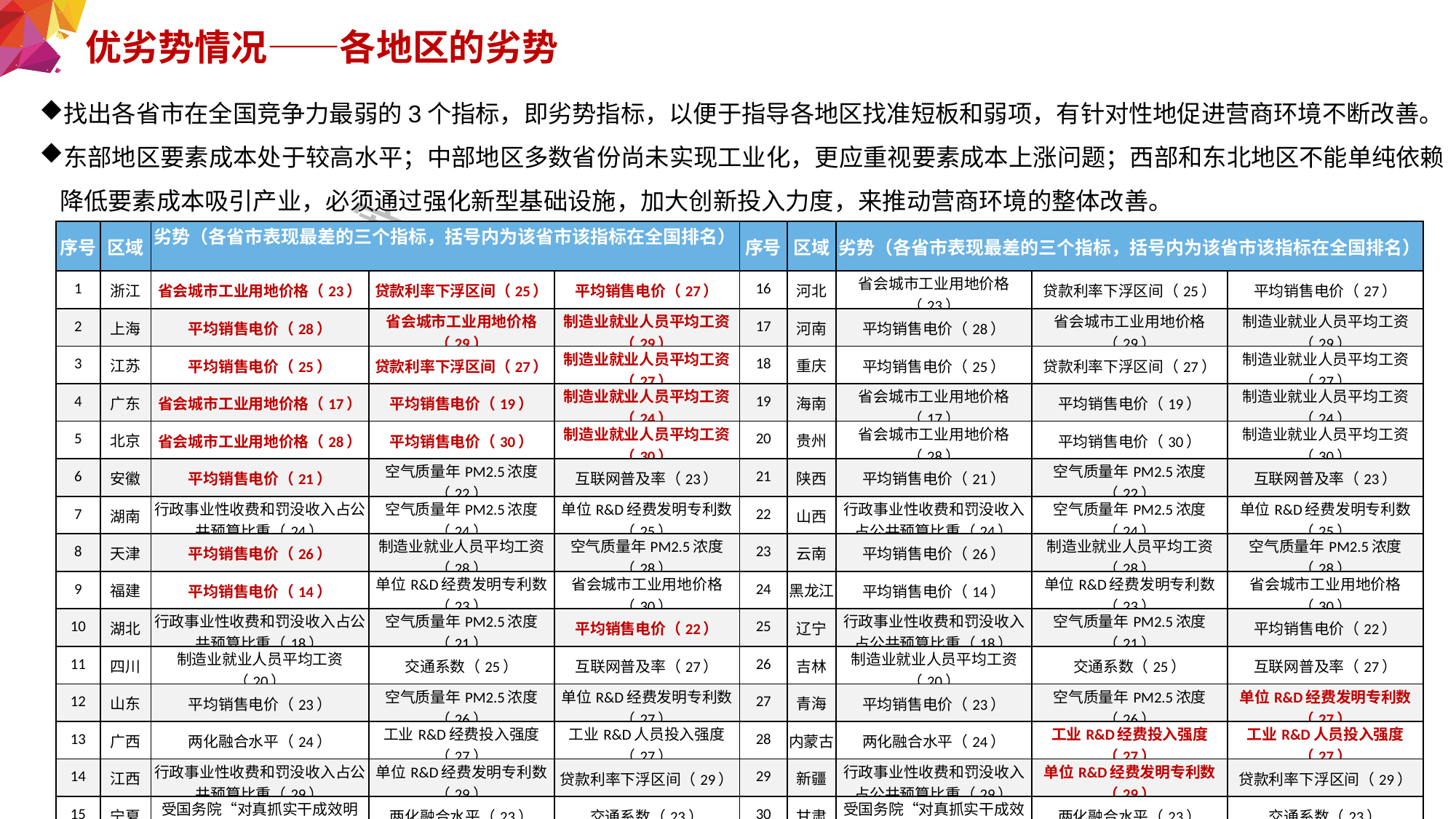

优劣势情况——各地区的劣势
找出各省市在全国竞争力最弱的3个指标，即劣势指标，以便于指导各地区找准短板和弱项，有针对性地促进营商环境不断改善。
东部地区要素成本处于较高水平；中部地区多数省份尚未实现工业化，更应重视要素成本上涨问题；西部和东北地区不能单纯依赖降低要素成本吸引产业，必须通过强化新型基础设施，加大创新投入力度，来推动营商环境的整体改善。
| 序号 | 区域 | 劣势（各省市表现最差的三个指标，括号内为该省市该指标在全国排名） |  |  | 序号 | 区域 | 劣势（各省市表现最差的三个指标，括号内为该省市该指标在全国排名） |  |  |
| --- | --- | --- | --- | --- | --- | --- | --- | --- | --- |
| 1 | 浙江 | 省会城市工业用地价格（23） | 贷款利率下浮区间（25） | 平均销售电价（27） | 16 | 河北 | 省会城市工业用地价格（23） | 贷款利率下浮区间（25） | 平均销售电价（27） |
| 2 | 上海 | 平均销售电价（28） | 省会城市工业用地价格（29） | 制造业就业人员平均工资（29） | 17 | 河南 | 平均销售电价（28） | 省会城市工业用地价格（29） | 制造业就业人员平均工资（29） |
| 3 | 江苏 | 平均销售电价（25） | 贷款利率下浮区间（27） | 制造业就业人员平均工资（27） | 18 | 重庆 | 平均销售电价（25） | 贷款利率下浮区间（27） | 制造业就业人员平均工资（27） |
| 4 | 广东 | 省会城市工业用地价格（17） | 平均销售电价（19） | 制造业就业人员平均工资（24） | 19 | 海南 | 省会城市工业用地价格（17） | 平均销售电价（19） | 制造业就业人员平均工资（24） |
| 5 | 北京 | 省会城市工业用地价格（28） | 平均销售电价（30） | 制造业就业人员平均工资（30） | 20 | 贵州 | 省会城市工业用地价格（28） | 平均销售电价（30） | 制造业就业人员平均工资（30） |
| 6 | 安徽 | 平均销售电价（21） | 空气质量年PM2.5浓度（22） | 互联网普及率（23） | 21 | 陕西 | 平均销售电价（21） | 空气质量年PM2.5浓度（22） | 互联网普及率（23） |
| 7 | 湖南 | 行政事业性收费和罚没收入占公共预算比重（24） | 空气质量年PM2.5浓度（24） | 单位R&D经费发明专利数（25） | 22 | 山西 | 行政事业性收费和罚没收入占公共预算比重（24） | 空气质量年PM2.5浓度（24） | 单位R&D经费发明专利数（25） |
| 8 | 天津 | 平均销售电价（26） | 制造业就业人员平均工资（28） | 空气质量年PM2.5浓度（28） | 23 | 云南 | 平均销售电价（26） | 制造业就业人员平均工资（28） | 空气质量年PM2.5浓度（28） |
| 9 | 福建 | 平均销售电价（14） | 单位R&D经费发明专利数（23） | 省会城市工业用地价格（30） | 24 | 黑龙江 | 平均销售电价（14） | 单位R&D经费发明专利数（23） | 省会城市工业用地价格（30） |
| 10 | 湖北 | 行政事业性收费和罚没收入占公共预算比重（18） | 空气质量年PM2.5浓度（21） | 平均销售电价（22） | 25 | 辽宁 | 行政事业性收费和罚没收入占公共预算比重（18） | 空气质量年PM2.5浓度（21） | 平均销售电价（22） |
| 11 | 四川 | 制造业就业人员平均工资（20） | 交通系数（25） | 互联网普及率（27） | 26 | 吉林 | 制造业就业人员平均工资（20） | 交通系数（25） | 互联网普及率（27） |
| 12 | 山东 | 平均销售电价（23） | 空气质量年PM2.5浓度（26） | 单位R&D经费发明专利数（27） | 27 | 青海 | 平均销售电价（23） | 空气质量年PM2.5浓度（26） | 单位R&D经费发明专利数（27） |
| 13 | 广西 | 两化融合水平（24） | 工业R&D经费投入强度（27） | 工业R&D人员投入强度（27） | 28 | 内蒙古 | 两化融合水平（24） | 工业R&D经费投入强度（27） | 工业R&D人员投入强度（27） |
| 14 | 江西 | 行政事业性收费和罚没收入占公共预算比重（29） | 单位R&D经费发明专利数（29） | 贷款利率下浮区间（29） | 29 | 新疆 | 行政事业性收费和罚没收入占公共预算比重（29） | 单位R&D经费发明专利数（29） | 贷款利率下浮区间（29） |
| 15 | 宁夏 | 受国务院“对真抓实干成效明显”奖励项数（23） | 两化融合水平（23） | 交通系数（23） | 30 | 甘肃 | 受国务院“对真抓实干成效明显”奖励项数（23） | 两化融合水平（23） | 交通系数（23） |